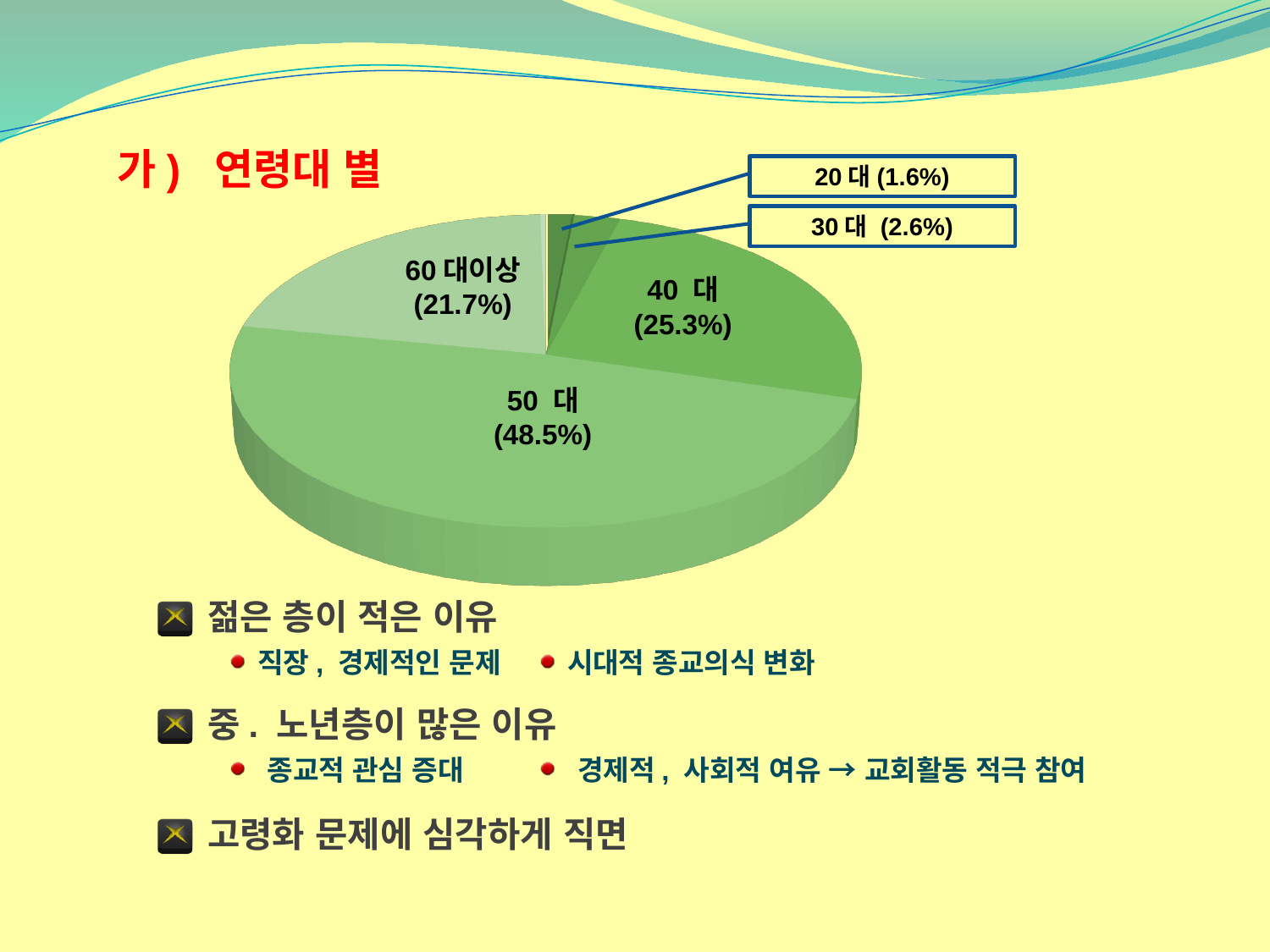

가)  연령대 별
20대(1.6%)
30대 (2.6%)
60대이상
(21.7%)
40 대
(25.3%)
50 대
(48.5%)

[unsupported chart]

젊은 층이 적은 이유

직장, 경제적인 문제

시대적 종교의식 변화

중. 노년층이 많은 이유

종교적 관심 증대

경제적, 사회적 여유 → 교회활동 적극 참여

고령화 문제에 심각하게 직면